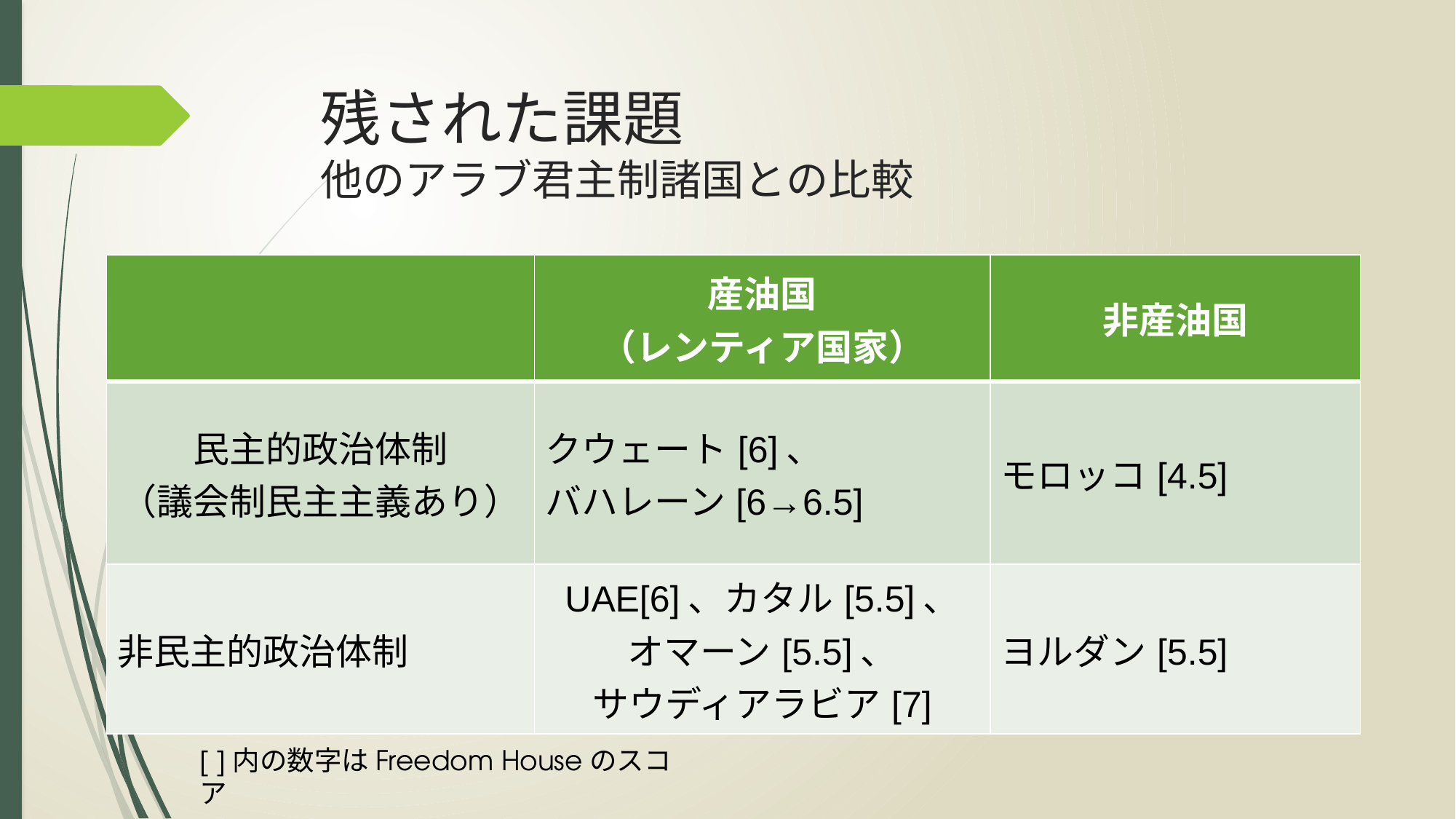

# 残された課題 他のアラブ君主制諸国との比較
|  | 産油国 （レンティア国家） | 非産油国 |
| --- | --- | --- |
| 民主的政治体制 （議会制民主主義あり） | クウェート[6]、 バハレーン[6→6.5] | モロッコ[4.5] |
| 非民主的政治体制 | UAE[6]、カタル[5.5]、 オマーン[5.5]、 サウディアラビア[7] | ヨルダン[5.5] |

[ ]内の数字はFreedom Houseのスコア